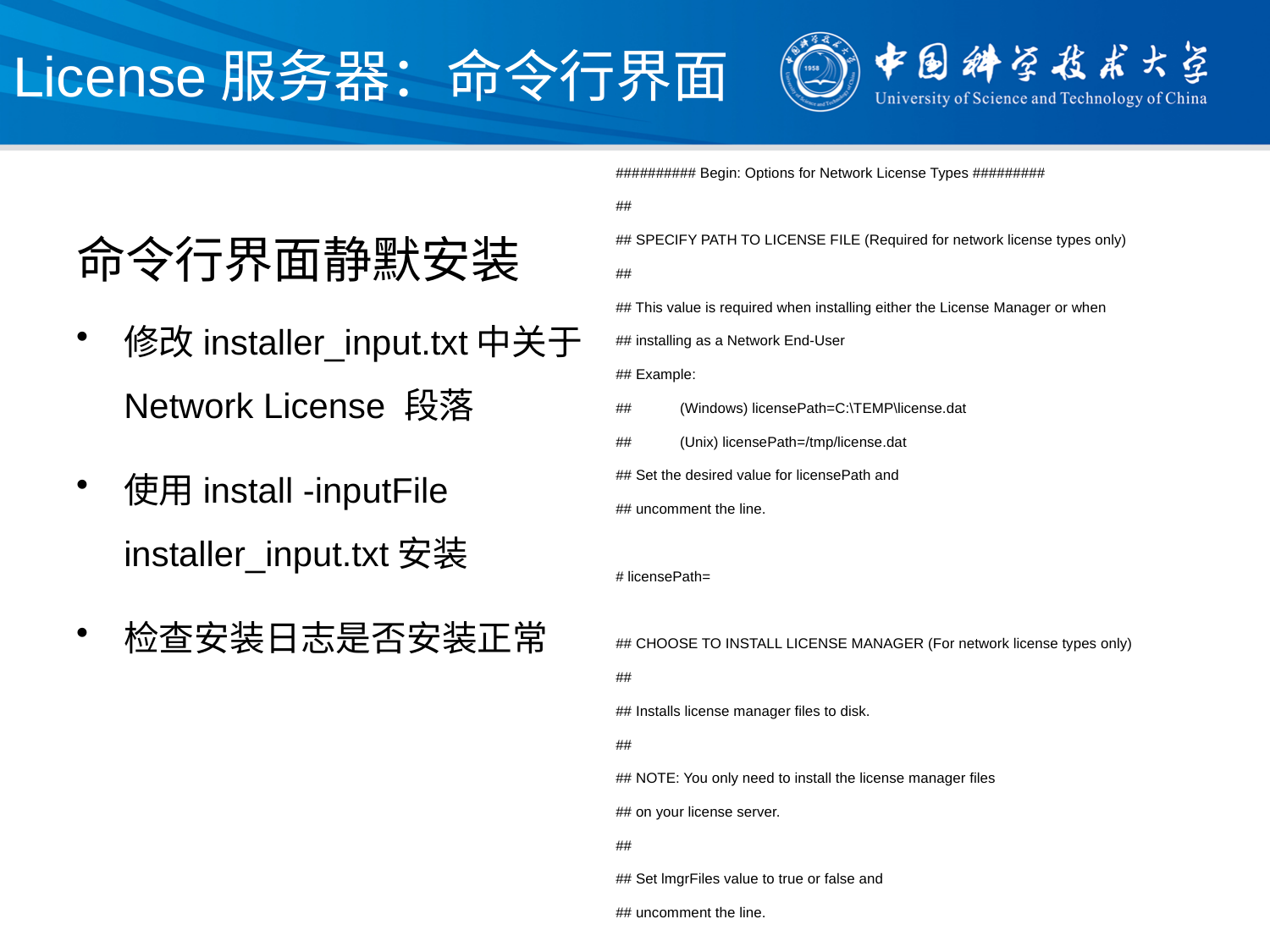

# License服务器：命令行界面
########## Begin: Options for Network License Types #########
##
## SPECIFY PATH TO LICENSE FILE (Required for network license types only)
##
## This value is required when installing either the License Manager or when
## installing as a Network End-User
## Example:
##            (Windows) licensePath=C:\TEMP\license.dat
##            (Unix) licensePath=/tmp/license.dat
## Set the desired value for licensePath and
## uncomment the line.

# licensePath=

## CHOOSE TO INSTALL LICENSE MANAGER (For network license types only)
##
## Installs license manager files to disk.
##
## NOTE: You only need to install the license manager files
## on your license server.
##
## Set lmgrFiles value to true or false and
## uncomment the line.

# lmgrFiles=

## INSTALL LICENSE MANAGER AS A SERVICE (For network license types only)
##
## Configure the license manager as a service on Windows.
##
## NOTE: Not applicable for Unix or Mac.
##
## NOTE: The lmgr_files option (set in previous step) must also be set to true.
##
## Set lmgrService value to true or false and
## uncomment the line.

# lmgrService=

########## End: Options for Network License Types #########
命令行界面静默安装
修改installer_input.txt中关于Network License 段落
使用install -inputFile installer_input.txt安装
检查安装日志是否安装正常